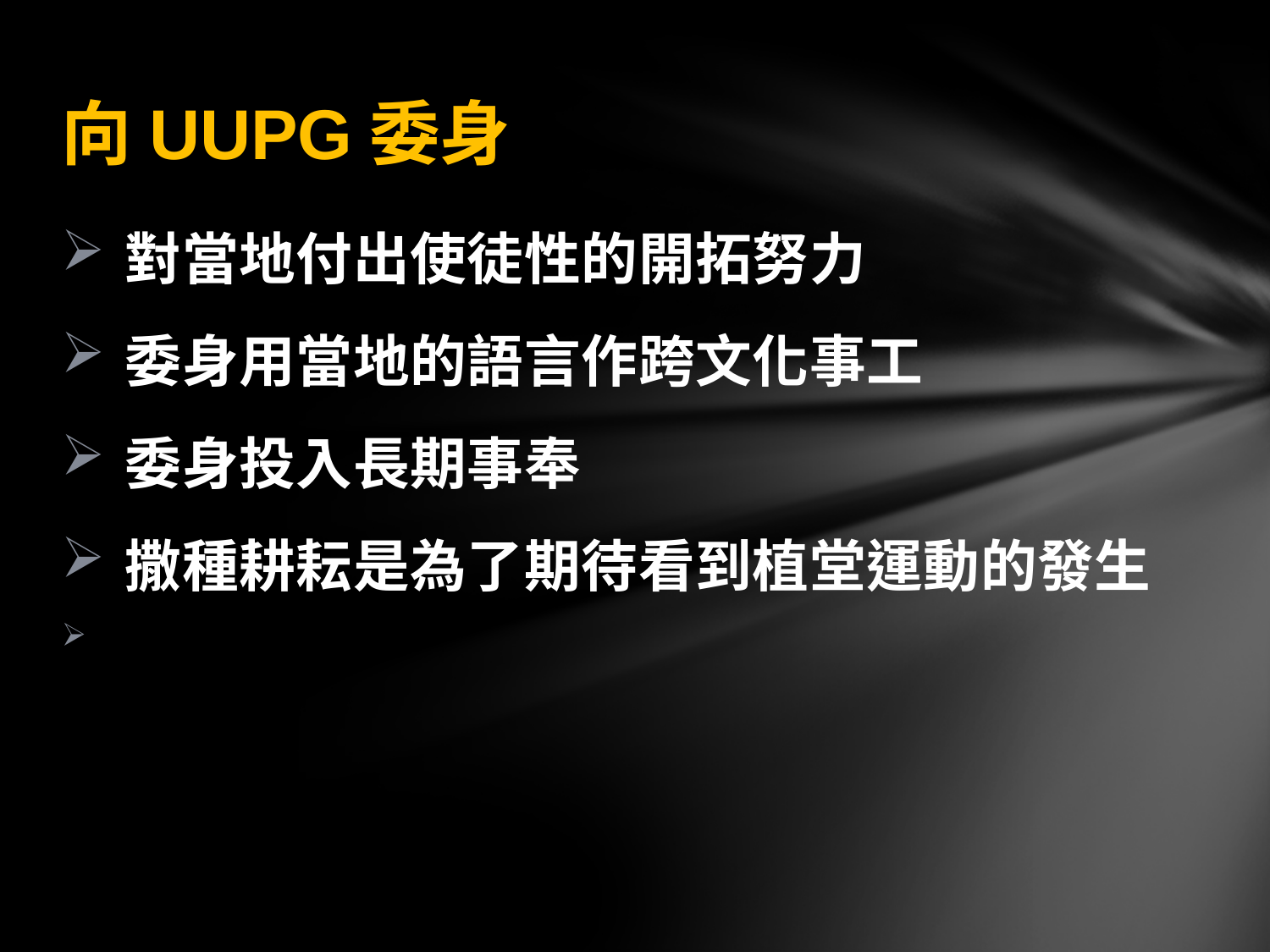

# 向UUPG委身
對當地付出使徒性的開拓努力
委身用當地的語言作跨文化事工
委身投入長期事奉
撒種耕耘是為了期待看到植堂運動的發生